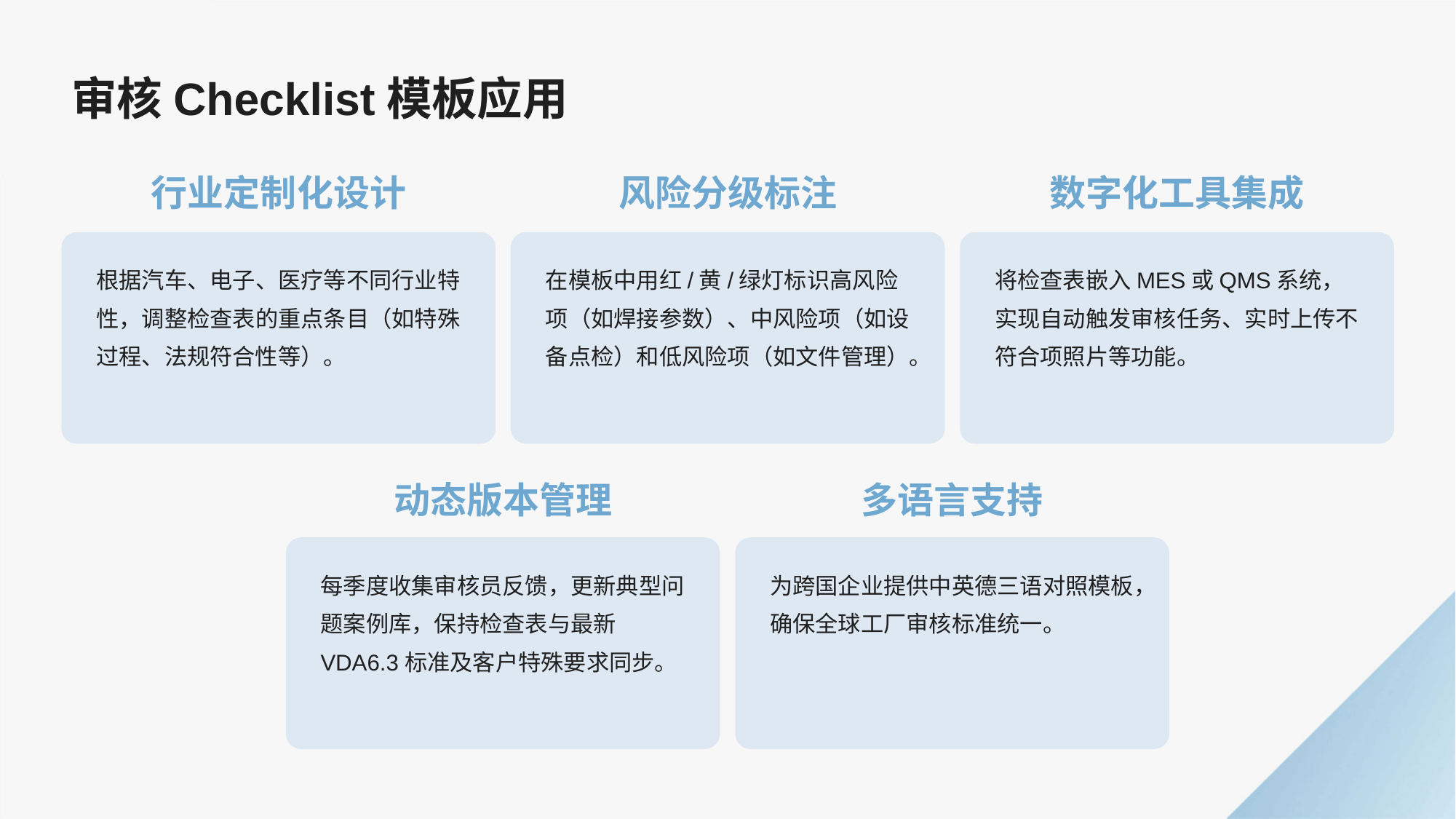

审核Checklist模板应用
行业定制化设计
风险分级标注
数字化工具集成

根据汽车、电子、医疗等不同行业特性，调整检查表的重点条目（如特殊过程、法规符合性等）。
在模板中用红/黄/绿灯标识高风险项（如焊接参数）、中风险项（如设备点检）和低风险项（如文件管理）。
将检查表嵌入MES或QMS系统，实现自动触发审核任务、实时上传不符合项照片等功能。
动态版本管理
多语言支持

每季度收集审核员反馈，更新典型问题案例库，保持检查表与最新VDA6.3标准及客户特殊要求同步。
为跨国企业提供中英德三语对照模板，确保全球工厂审核标准统一。